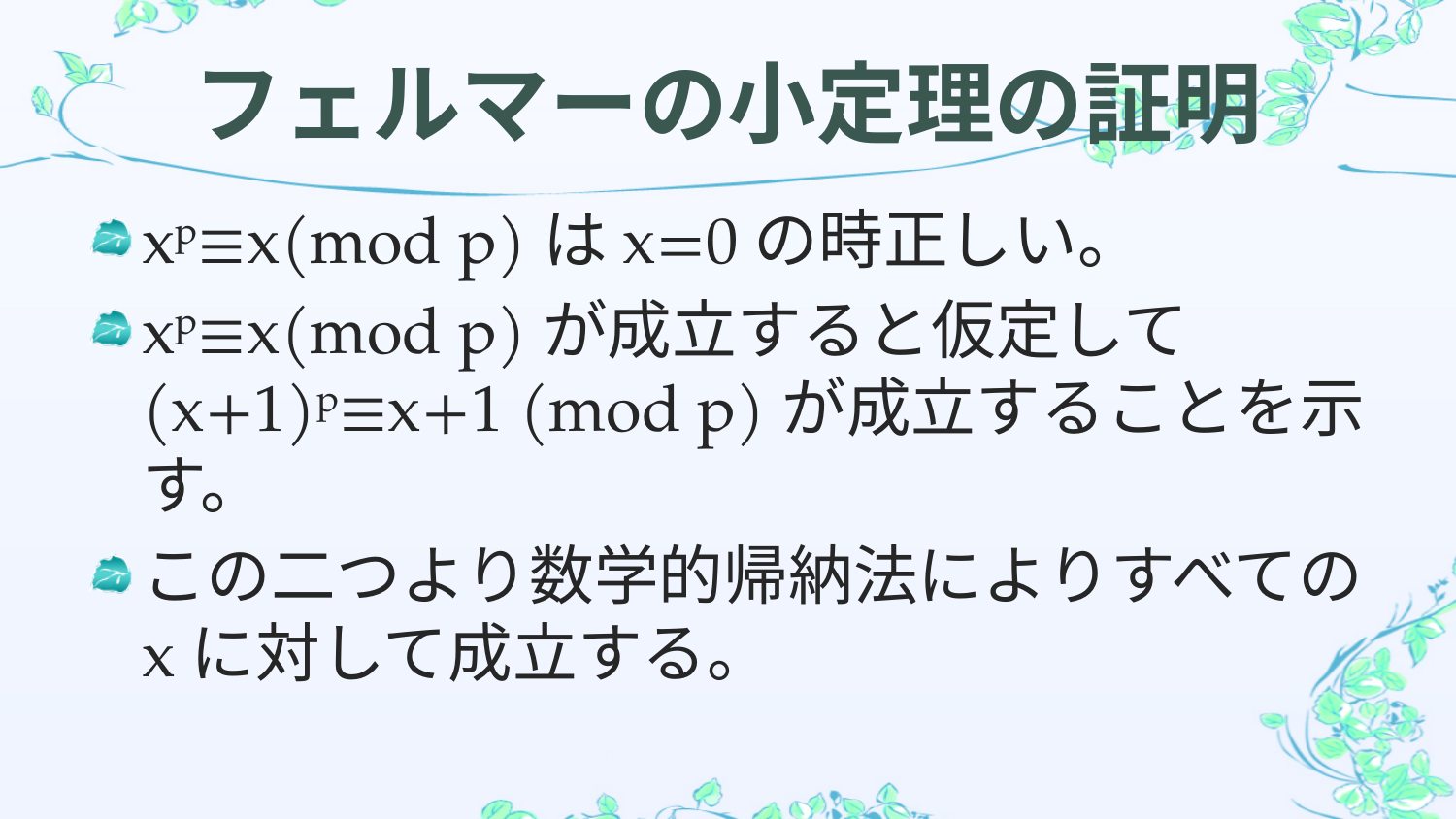

# フェルマーの小定理の証明
xp≡x(mod p)はx=0の時正しい。
xp≡x(mod p)が成立すると仮定して(x+1)p≡x+1 (mod p)が成立することを示す。
この二つより数学的帰納法によりすべてのxに対して成立する。